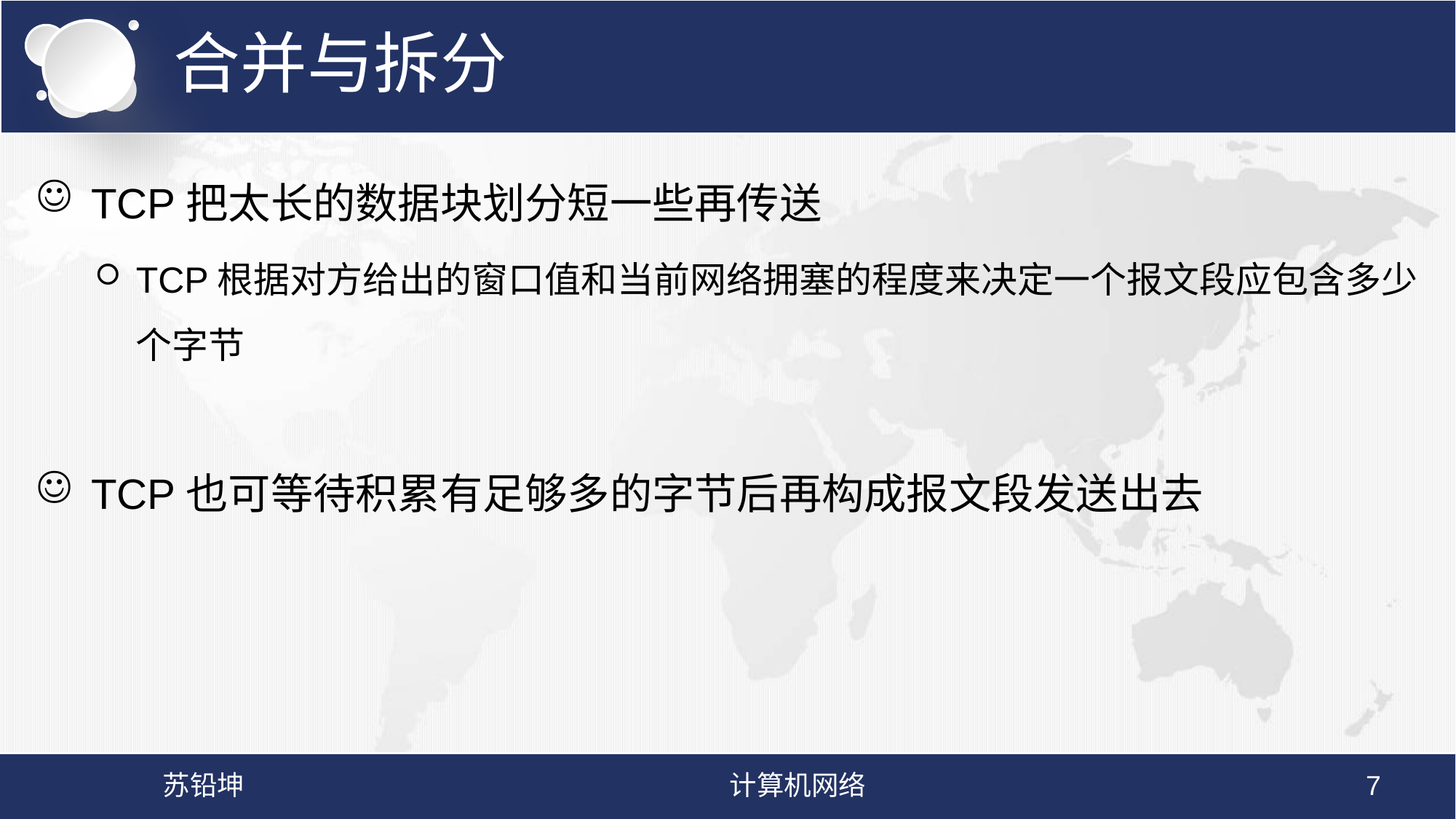

# 合并与拆分

TCP把太长的数据块划分短一些再传送
TCP根据对方给出的窗口值和当前网络拥塞的程度来决定一个报文段应包含多少个字节

TCP也可等待积累有足够多的字节后再构成报文段发送出去
苏铅坤
计算机网络
7